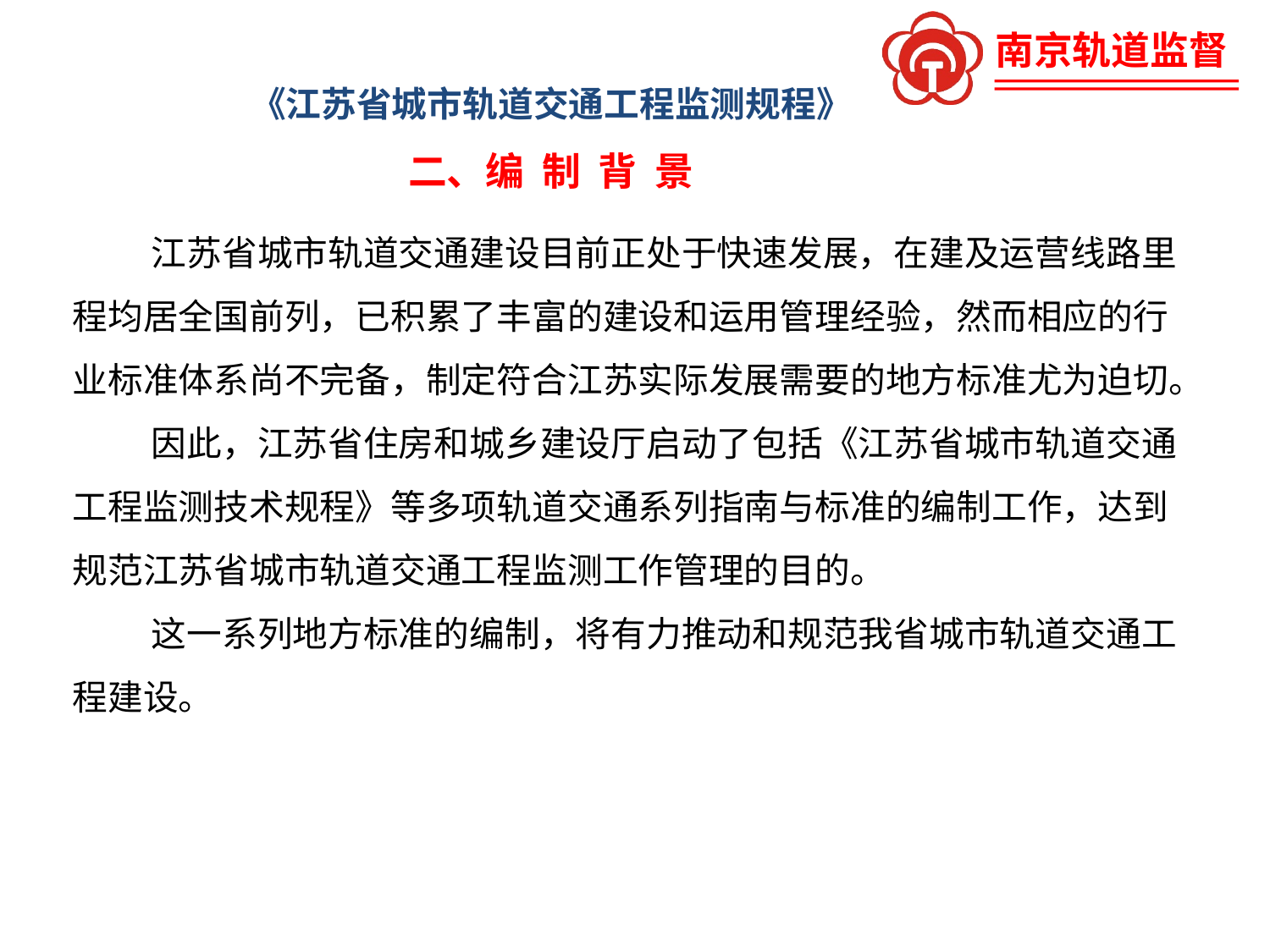

《江苏省城市轨道交通工程监测规程》
二、编  制  背  景
         江苏省城市轨道交通建设目前正处于快速发展，在建及运营线路里程均居全国前列，已积累了丰富的建设和运用管理经验，然而相应的行业标准体系尚不完备，制定符合江苏实际发展需要的地方标准尤为迫切。
         因此，江苏省住房和城乡建设厅启动了包括《江苏省城市轨道交通工程监测技术规程》等多项轨道交通系列指南与标准的编制工作，达到规范江苏省城市轨道交通工程监测工作管理的目的。
         这一系列地方标准的编制，将有力推动和规范我省城市轨道交通工程建设。